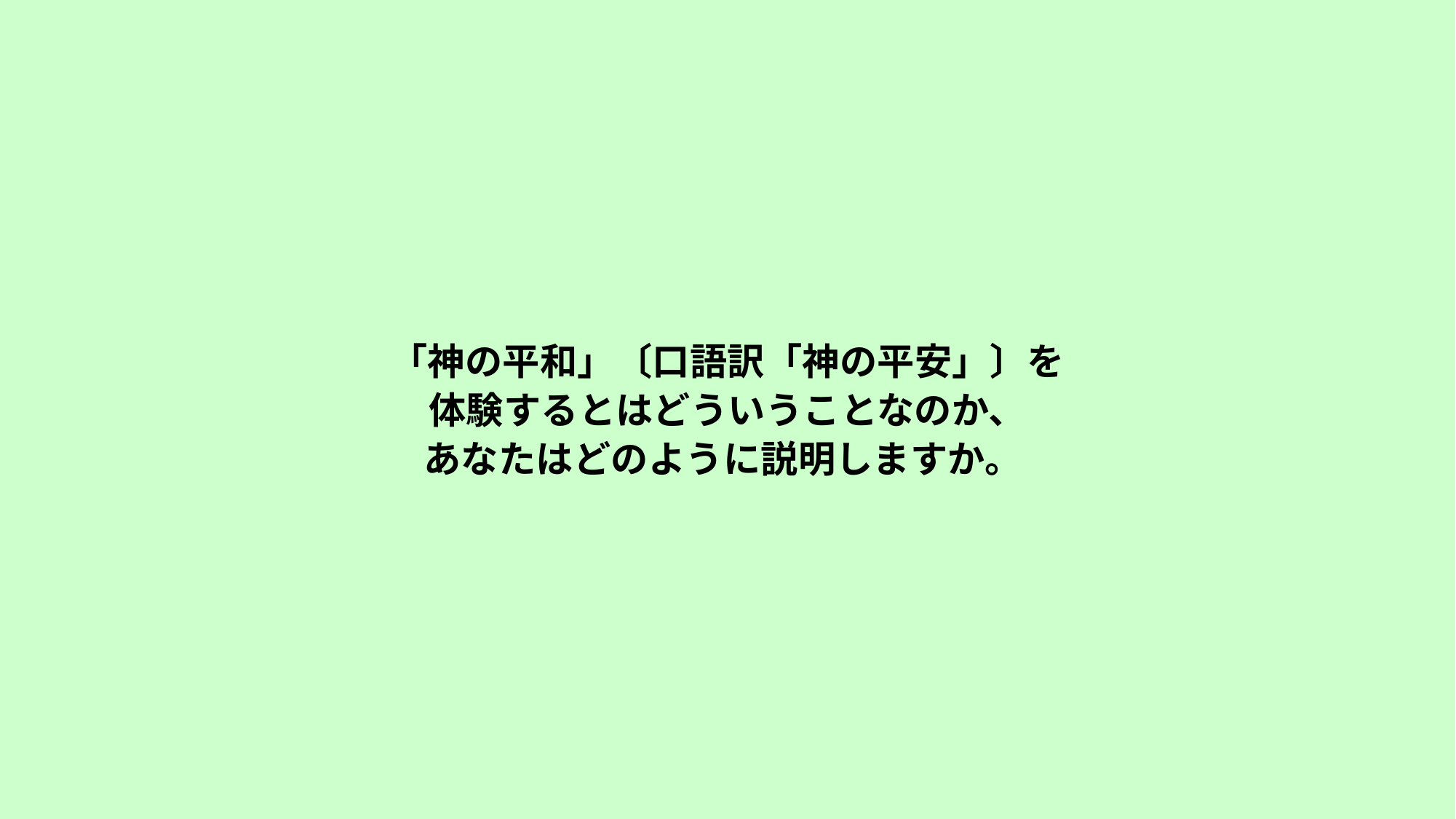

# 「神の平和」〔口語訳「神の平安」〕を 体験するとはどういうことなのか、 あなたはどのように説明しますか。